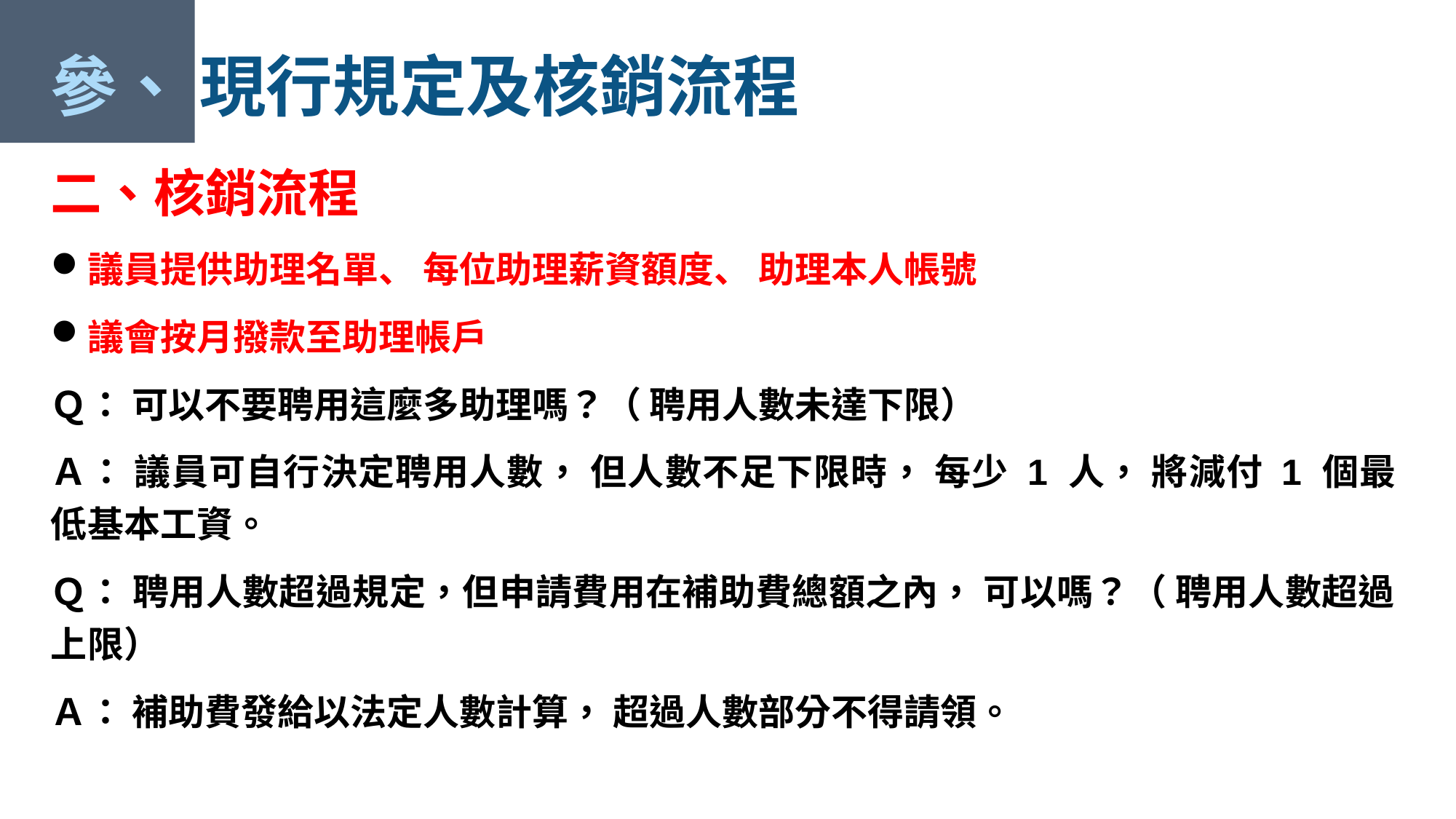

參、 現行規定及核銷流程
二、核銷流程
議員提供助理名單、 每位助理薪資額度、 助理本人帳號
議會按月撥款至助理帳戶
Ｑ： 可以不要聘用這麼多助理嗎？（ 聘用人數未達下限）
Ａ： 議員可自行決定聘用人數， 但人數不足下限時， 每少 1 人， 將減付 1 個最低基本工資。
Ｑ： 聘用人數超過規定，但申請費用在補助費總額之內， 可以嗎？（ 聘用人數超過上限）
Ａ： 補助費發給以法定人數計算， 超過人數部分不得請領。